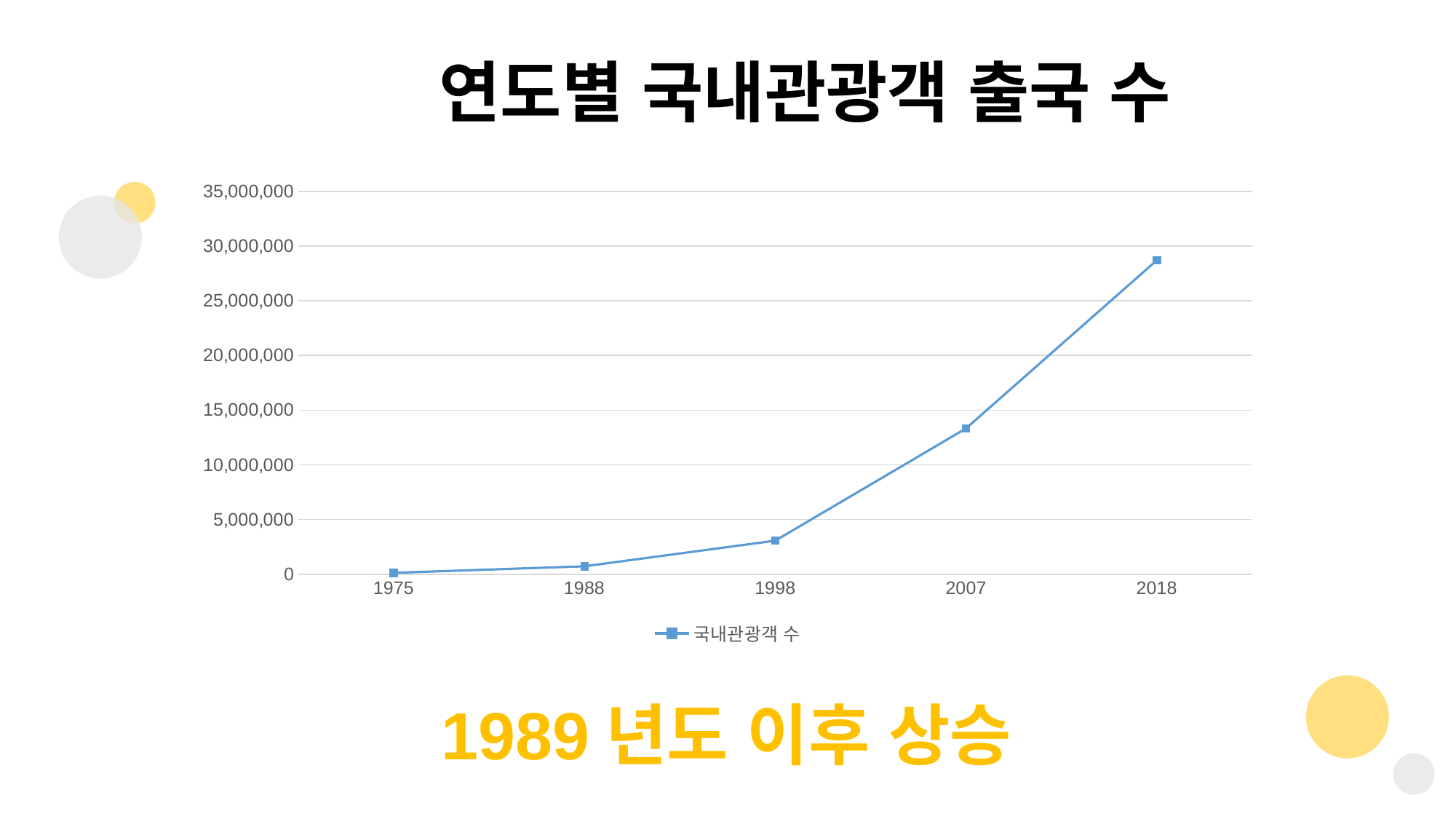

연도별 국내관광객 출국 수

### Chart

| Category | 국내관광객 수 | 열1 | 열2 |
|---|---|---|---|
| 1975 | 129378.0 | None | None |
| 1988 | 725176.0 | None | None |
| 1998 | 3066926.0 | None | None |
| 2007 | 13324977.0 | None | None |
| 2018 | 28695983.0 | None | None |

1989년도 이후 상승